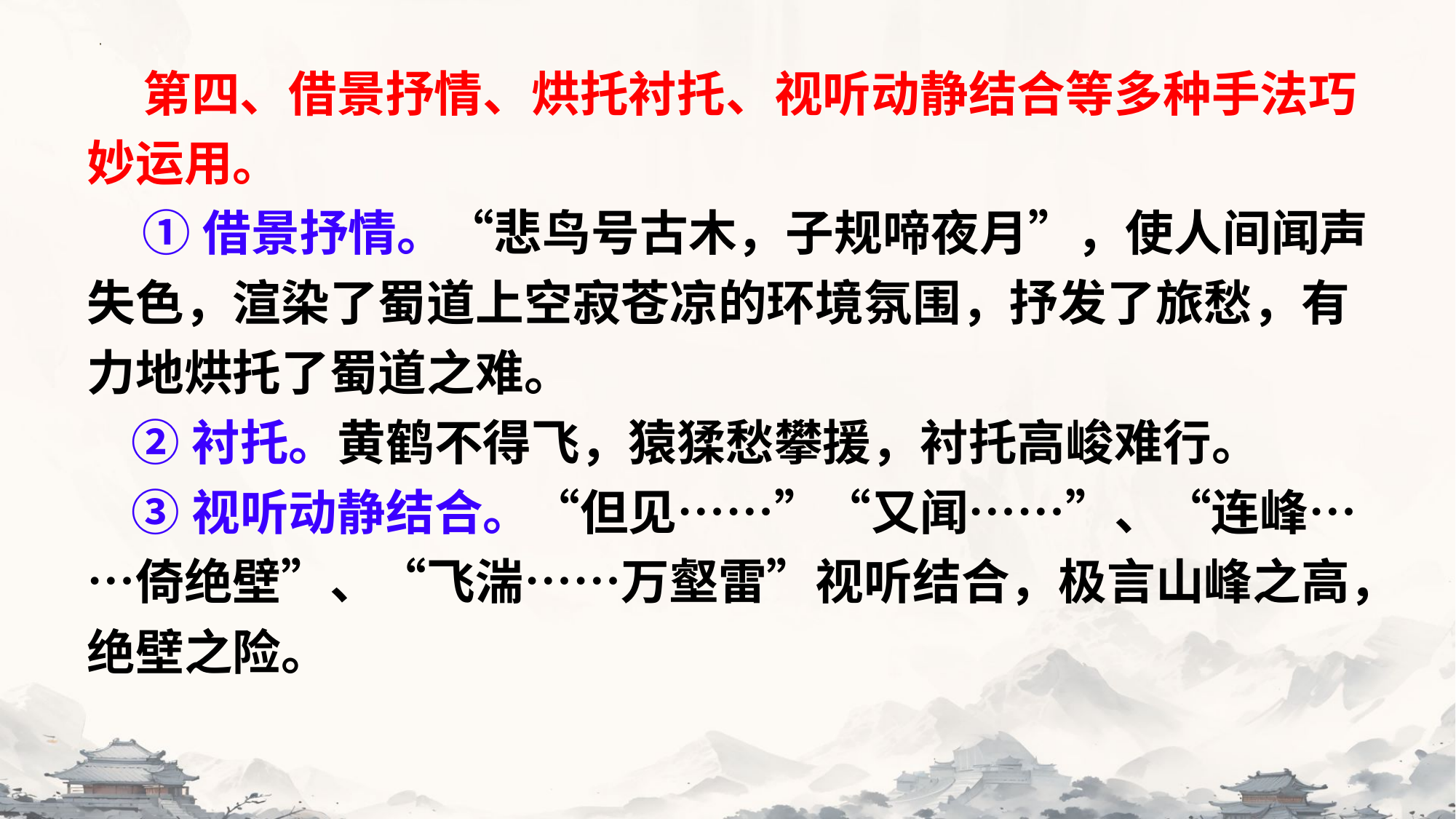

第四、借景抒情、烘托衬托、视听动静结合等多种手法巧妙运用。
     ①借景抒情。“悲鸟号古木，子规啼夜月”，使人间闻声失色，渲染了蜀道上空寂苍凉的环境氛围，抒发了旅愁，有力地烘托了蜀道之难。
    ②衬托。黄鹤不得飞，猿猱愁攀援，衬托高峻难行。
    ③视听动静结合。“但见……”“又闻……”、“连峰……倚绝壁”、“飞湍……万壑雷”视听结合，极言山峰之高，绝壁之险。